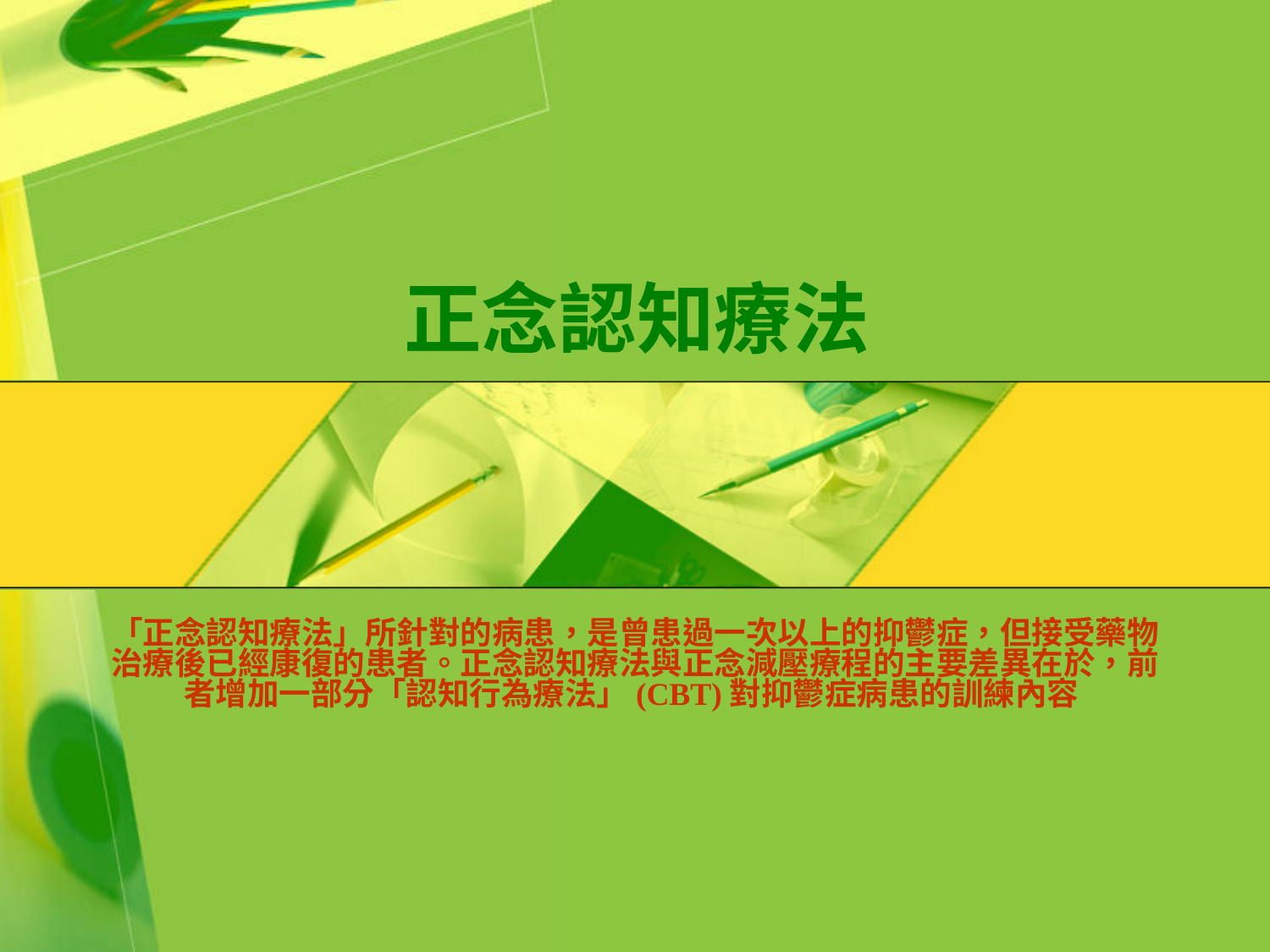

# 正念認知療法
「正念認知療法」所針對的病患，是曾患過一次以上的抑鬱症，但接受藥物治療後已經康復的患者。正念認知療法與正念減壓療程的主要差異在於，前者增加一部分「認知行為療法」(CBT)對抑鬱症病患的訓練內容